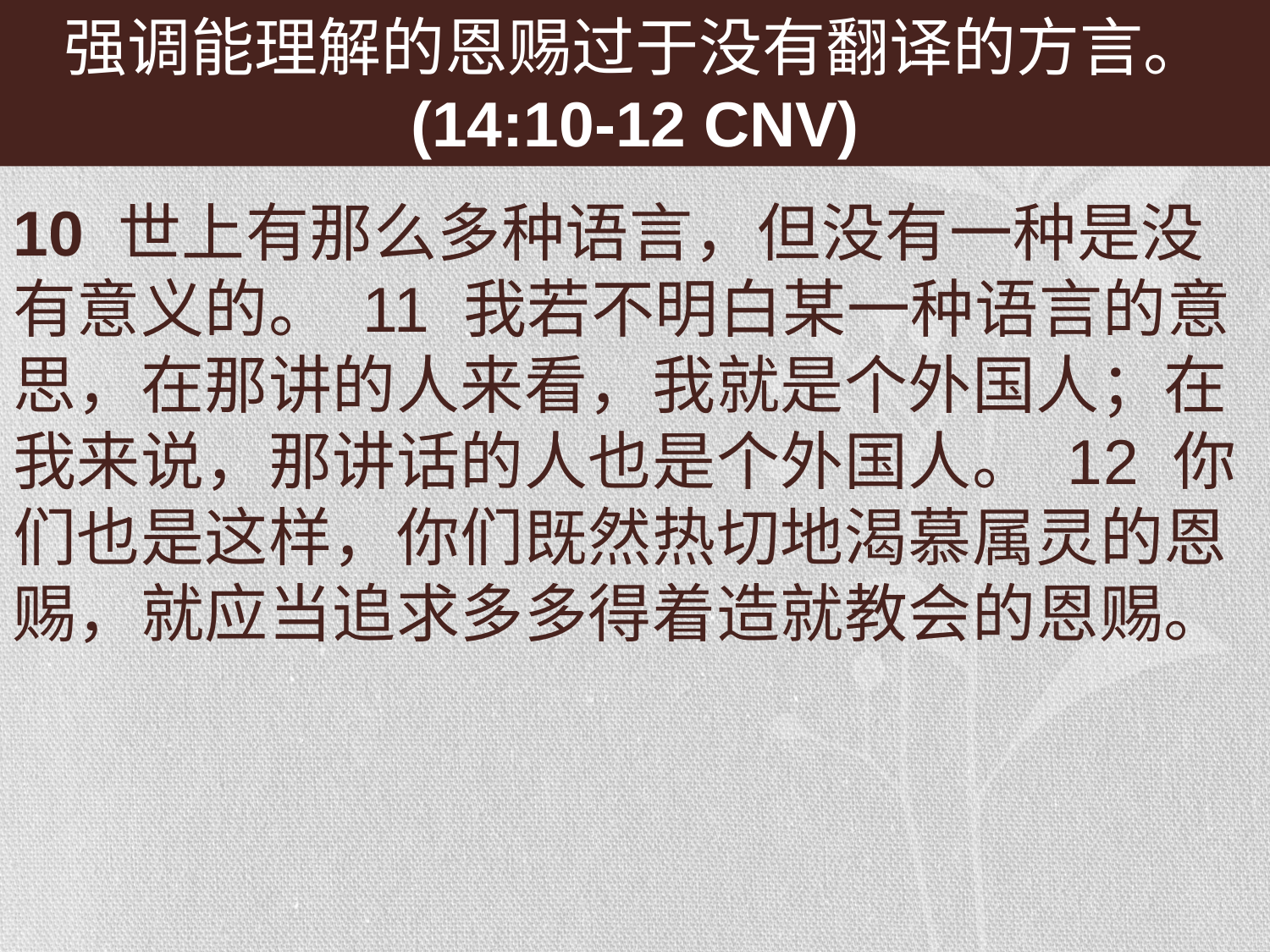

# 强调能理解的恩赐过于没有翻译的方言。 (14:10-12 CNV)
10 世上有那么多种语言，但没有一种是没有意义的。 11 我若不明白某一种语言的意思，在那讲的人来看，我就是个外国人；在我来说，那讲话的人也是个外国人。 12 你们也是这样，你们既然热切地渴慕属灵的恩赐，就应当追求多多得着造就教会的恩赐。